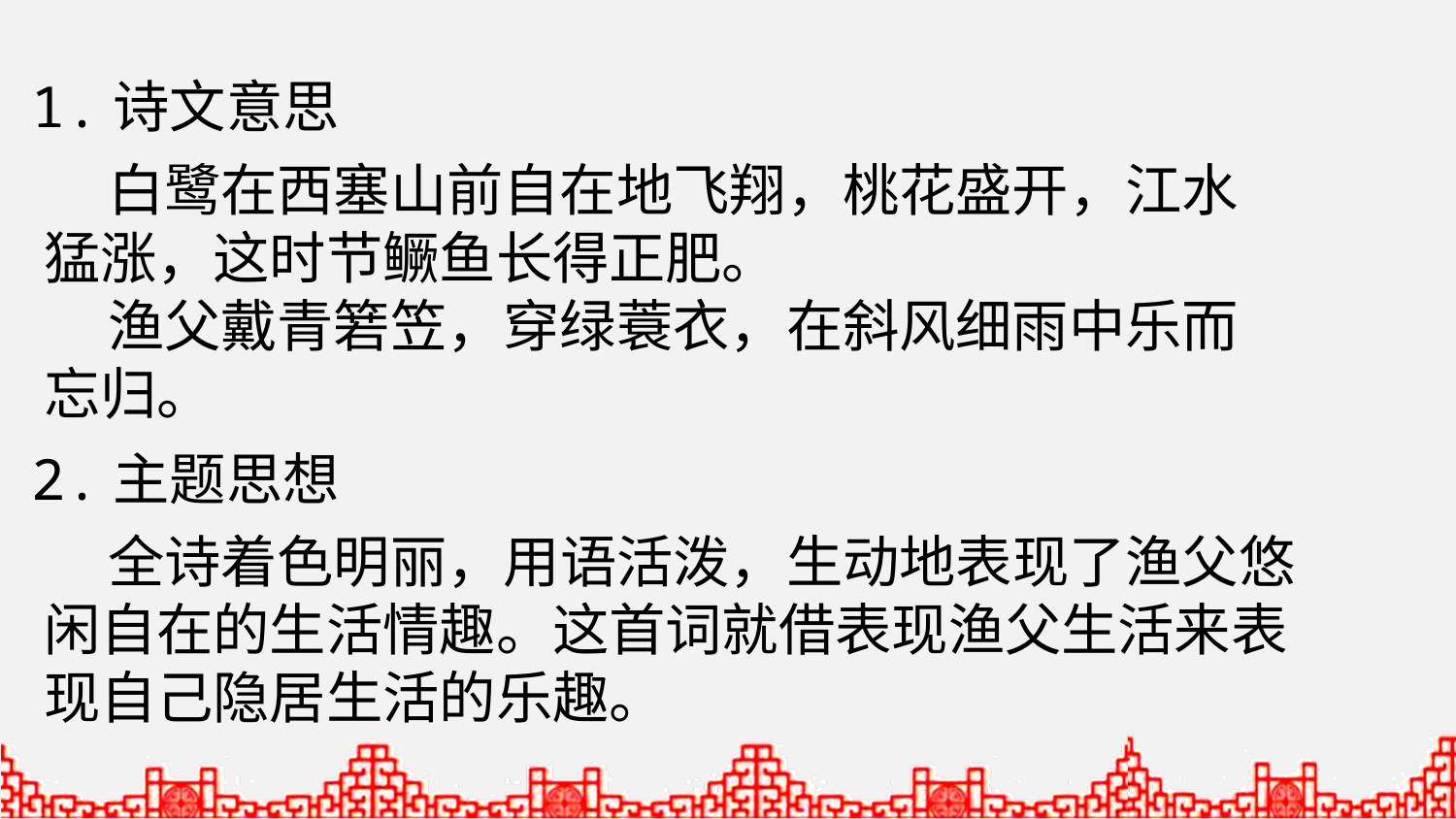

1.诗文意思
    白鹭在西塞山前自在地飞翔，桃花盛开，江水猛涨，这时节鳜鱼长得正肥。
    渔父戴青箬笠，穿绿蓑衣，在斜风细雨中乐而忘归。
2.主题思想
    全诗着色明丽，用语活泼，生动地表现了渔父悠闲自在的生活情趣。这首词就借表现渔父生活来表现自己隐居生活的乐趣。